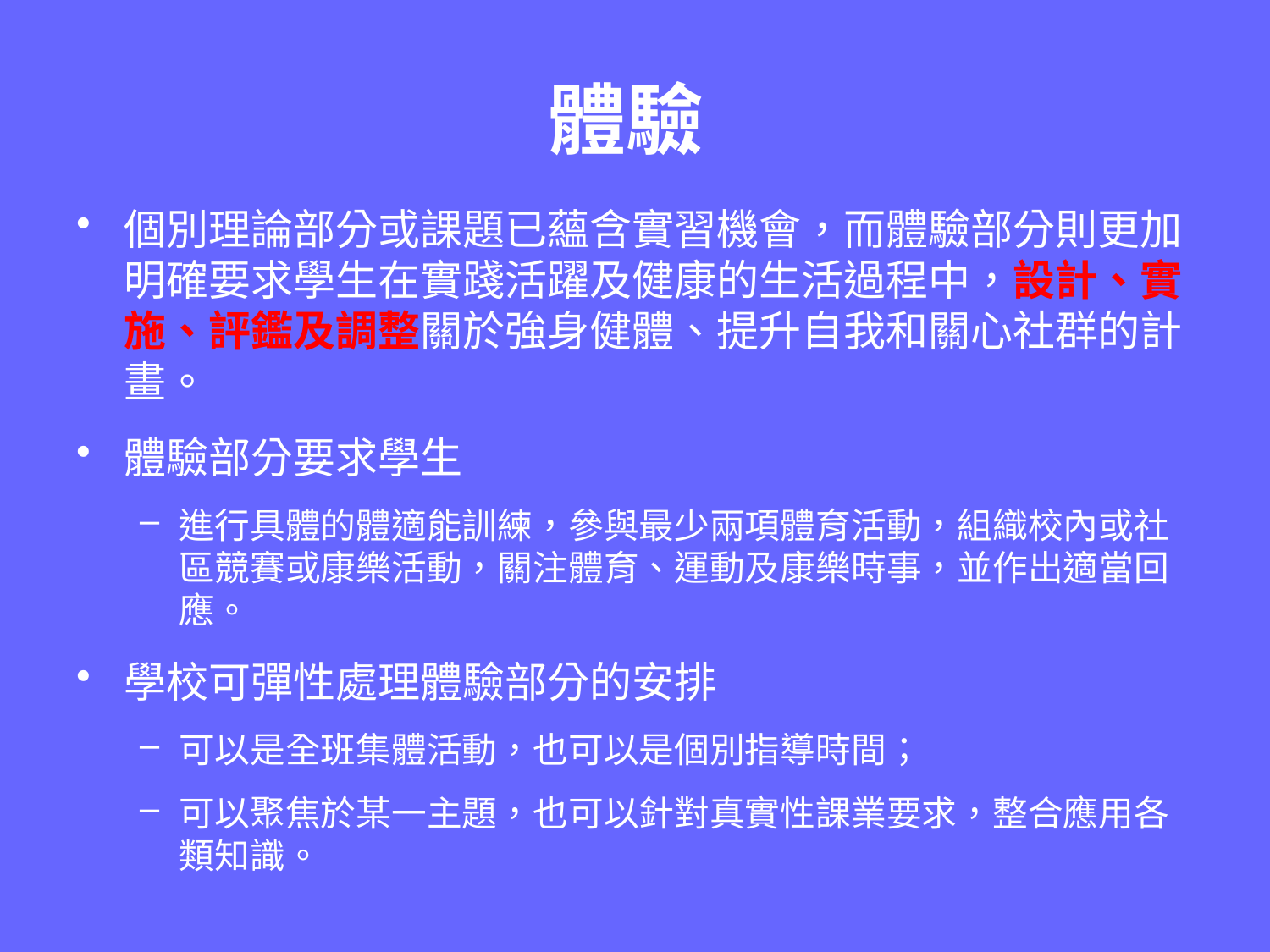

# 體驗
個別理論部分或課題已蘊含實習機會，而體驗部分則更加明確要求學生在實踐活躍及健康的生活過程中，設計、實施、評鑑及調整關於強身健體、提升自我和關心社群的計畫。
體驗部分要求學生
進行具體的體適能訓練，參與最少兩項體育活動，組織校內或社區競賽或康樂活動，關注體育、運動及康樂時事，並作出適當回應。
學校可彈性處理體驗部分的安排
可以是全班集體活動，也可以是個別指導時間；
可以聚焦於某一主題，也可以針對真實性課業要求，整合應用各類知識。